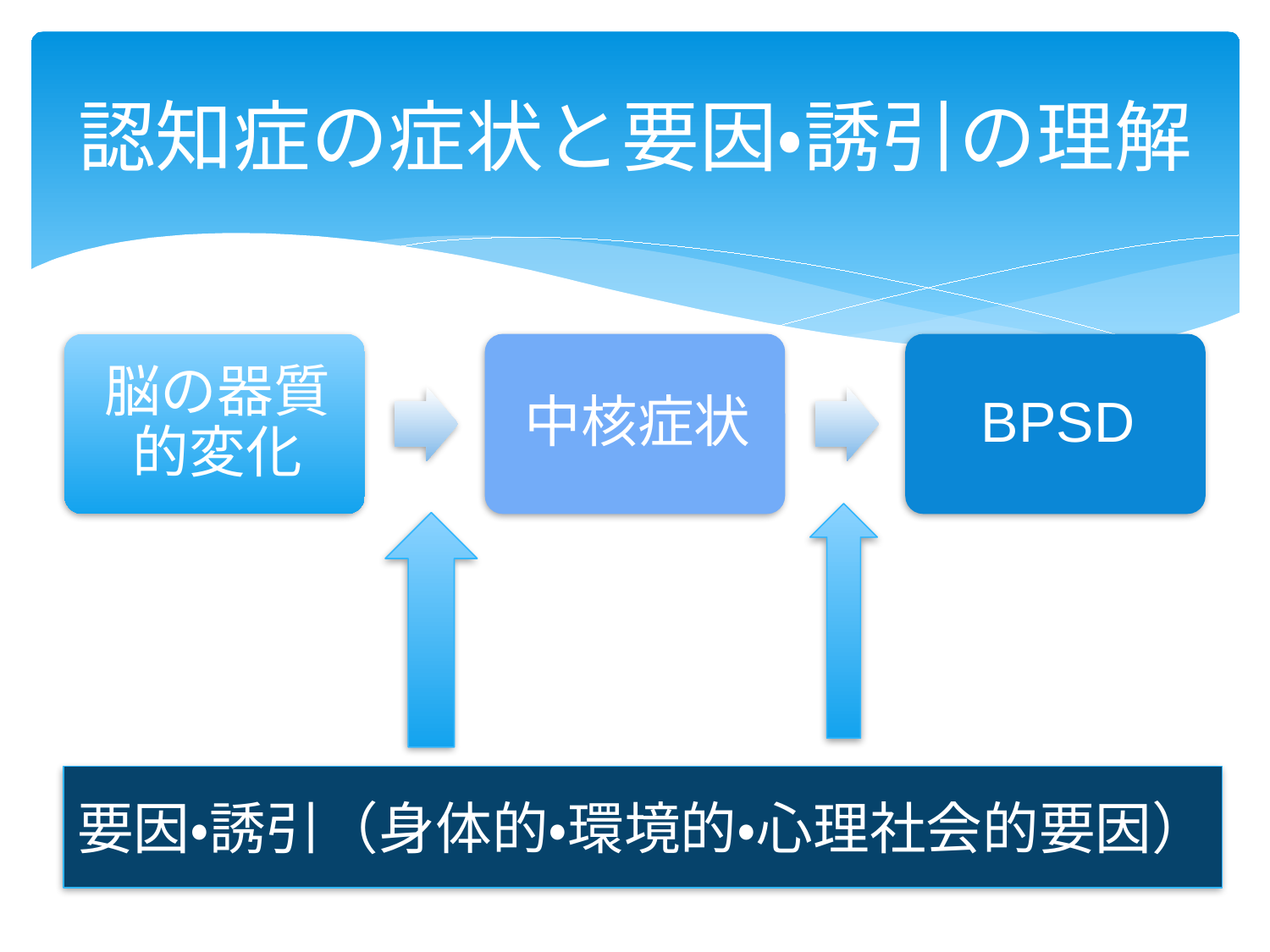

# 認知症の症状と要因・誘引の理解
脳の器質的変化

中核症状

BPSD

要因・誘引（身体的・環境的・心理社会的要因）